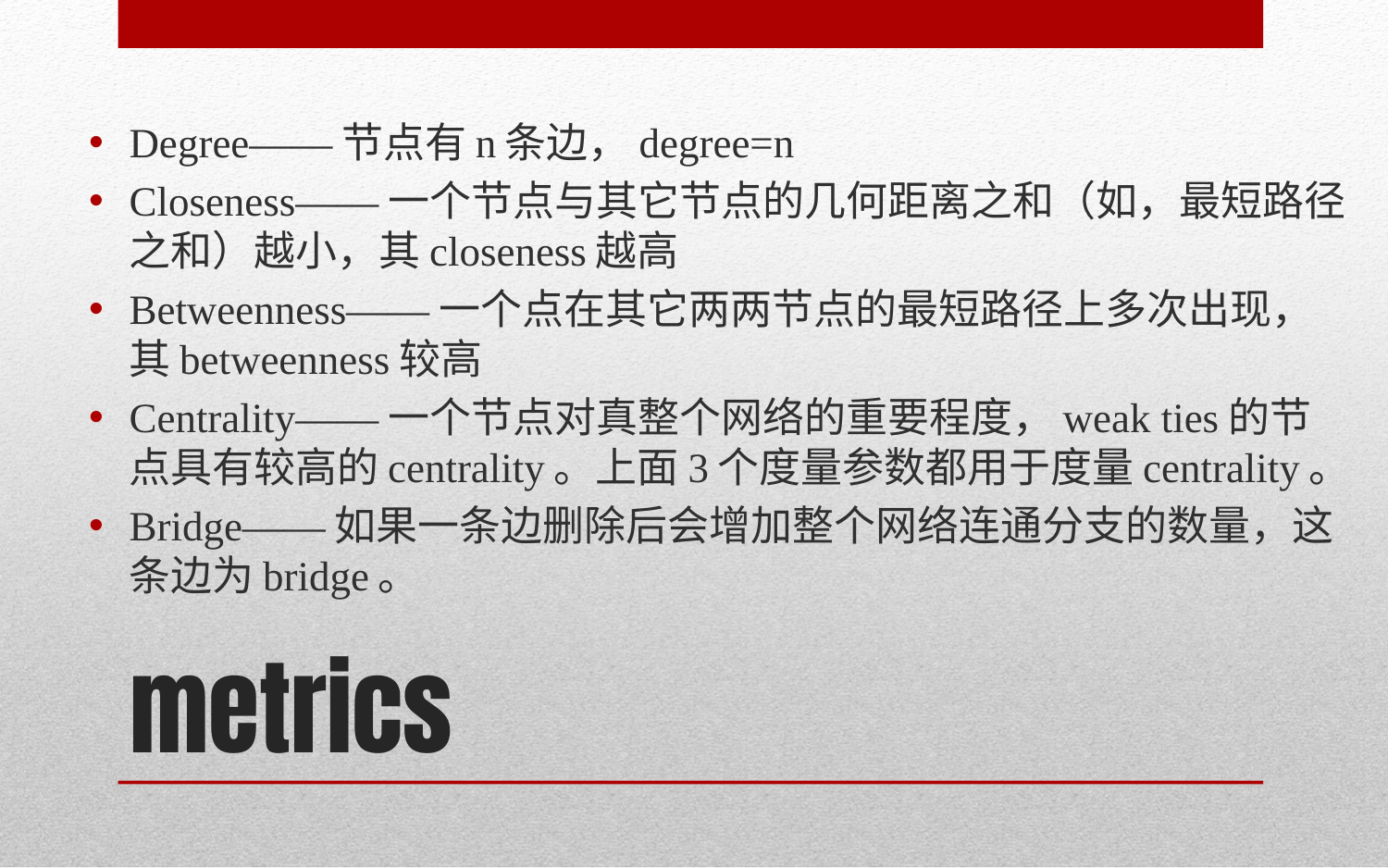

Degree——节点有n条边，degree=n
Closeness——一个节点与其它节点的几何距离之和（如，最短路径之和）越小，其closeness越高
Betweenness——一个点在其它两两节点的最短路径上多次出现，其betweenness较高
Centrality——一个节点对真整个网络的重要程度，weak ties的节点具有较高的centrality。上面3个度量参数都用于度量centrality。
Bridge——如果一条边删除后会增加整个网络连通分支的数量，这条边为bridge。
# metrics